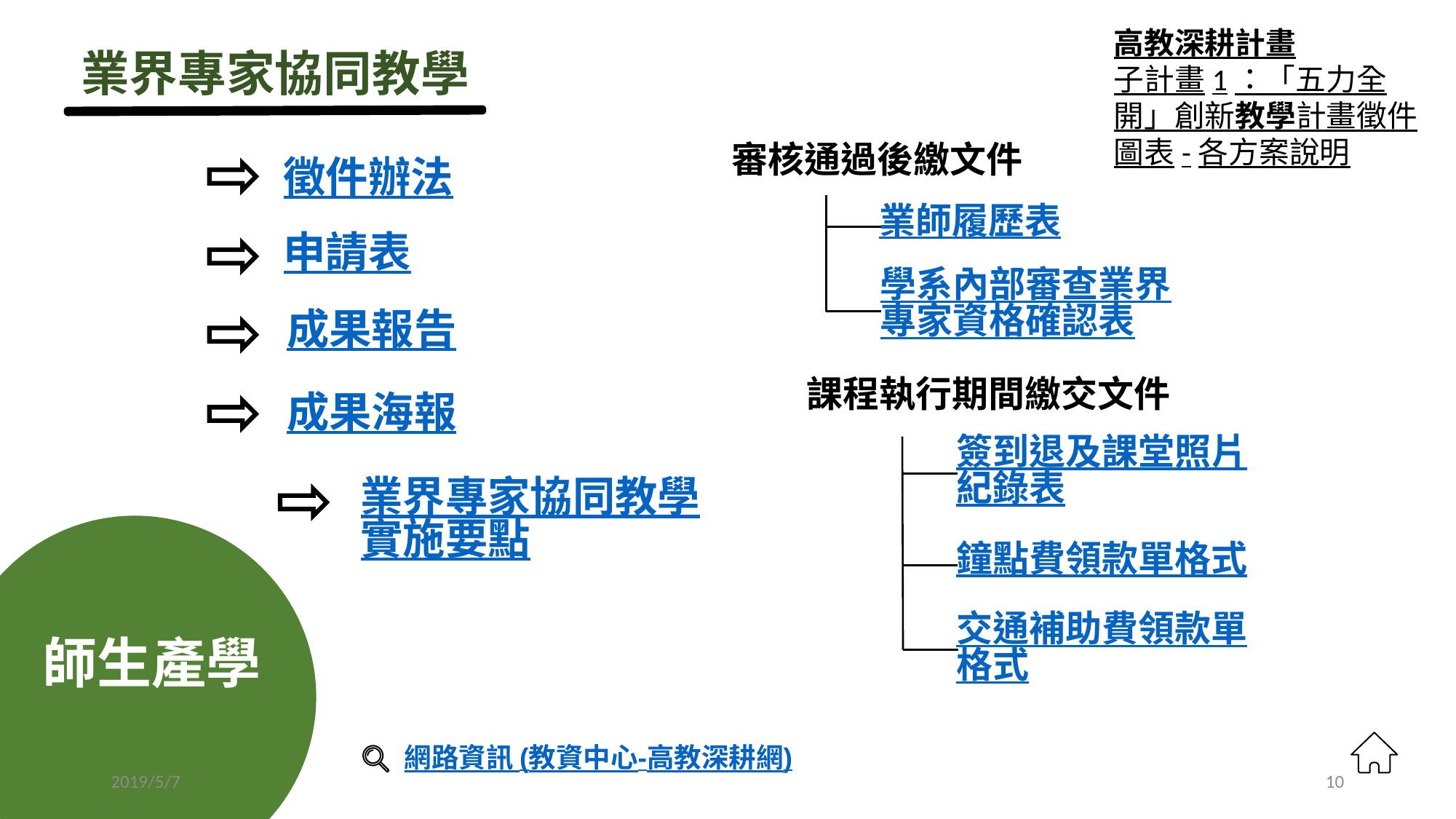

# 業界專家協同教學
高教深耕計畫
子計畫1：「五力全開」創新教學計畫徵件圖表-各方案說明
審核通過後繳文件
徵件辦法

業師履歷表
申請表

學系內部審查業界專家資格確認表
成果報告

課程執行期間繳交文件
成果海報

簽到退及課堂照片紀錄表
業界專家協同教學實施要點

鐘點費領款單格式
交通補助費領款單格式
師生產學

網路資訊 (教資中心-高教深耕網)

2019/5/7
10